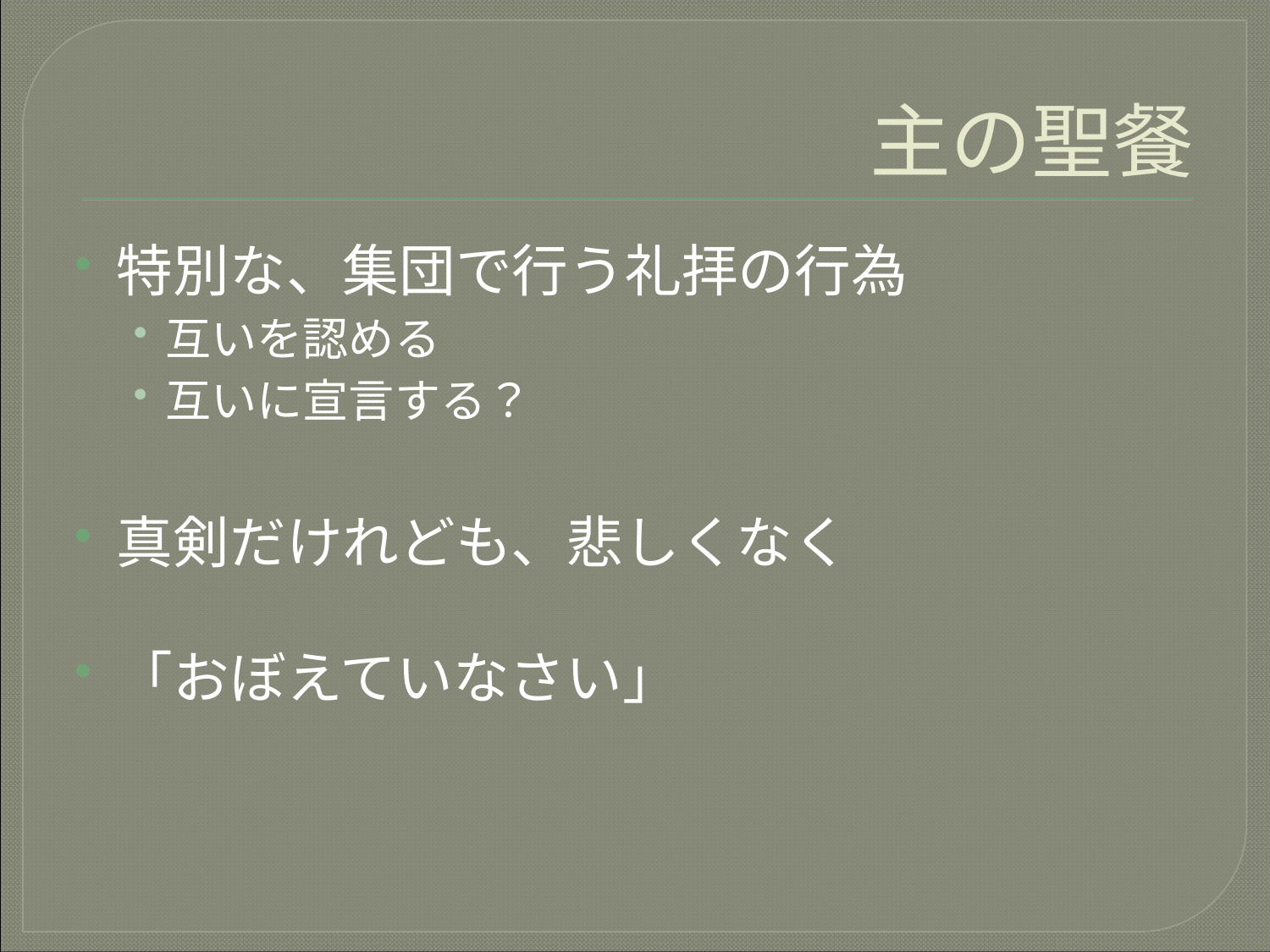

# 主の聖餐
特別な、集団で行う礼拝の行為
互いを認める
互いに宣言する？

真剣だけれども、悲しくなく

「おぼえていなさい」